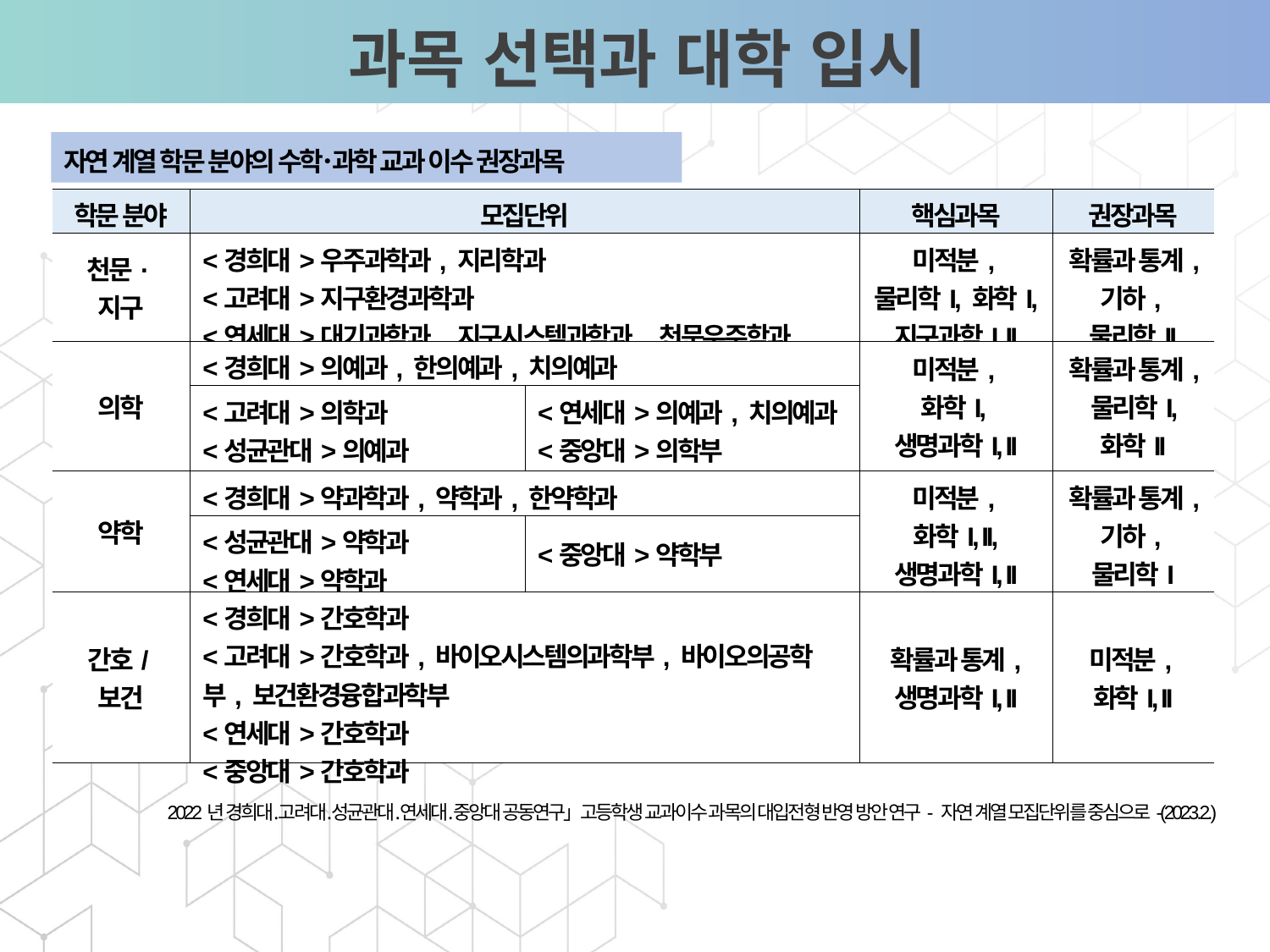

과목 선택과 대학 입시
자연 계열 학문 분야의 수학･과학 교과 이수 권장과목
| 학문 분야 | 모집단위 |  | 핵심과목 | 권장과목 |
| --- | --- | --- | --- | --- |
| 천문·지구 | <경희대>우주과학과, 지리학과 <고려대>지구환경과학과 <연세대>대기과학과, 지구시스템과학과, 천문우주학과 |  | 미적분, 물리학I, 화학I, 지구과학I, II | 확률과 통계, 기하, 물리학II |
| 의학 | <경희대>의예과, 한의예과, 치의예과 |  | 미적분, 화학I, 생명과학I, II | 확률과 통계, 물리학I, 화학II |
|  | <고려대>의학과 <성균관대>의예과 | <연세대>의예과, 치의예과 <중앙대>의학부 |  |  |
| 약학 | <경희대>약과학과, 약학과, 한약학과 |  | 미적분, 화학I, II, 생명과학I, II | 확률과 통계, 기하, 물리학I |
|  | <성균관대>약학과 <연세대>약학과 | <중앙대>약학부 |  |  |
| 간호/보건 | <경희대>간호학과 <고려대>간호학과, 바이오시스템의과학부, 바이오의공학부, 보건환경융합과학부 <연세대>간호학과 <중앙대>간호학과 |  | 확률과 통계, 생명과학I, II | 미적분, 화학I, II |
영업활동의 부재
2022년 경희대․고려대․성균관대․연세대․중앙대 공동연구」고등학생 교과이수 과목의 대입전형 반영 방안 연구- 자연 계열 모집단위를 중심으로-(2023.2.)